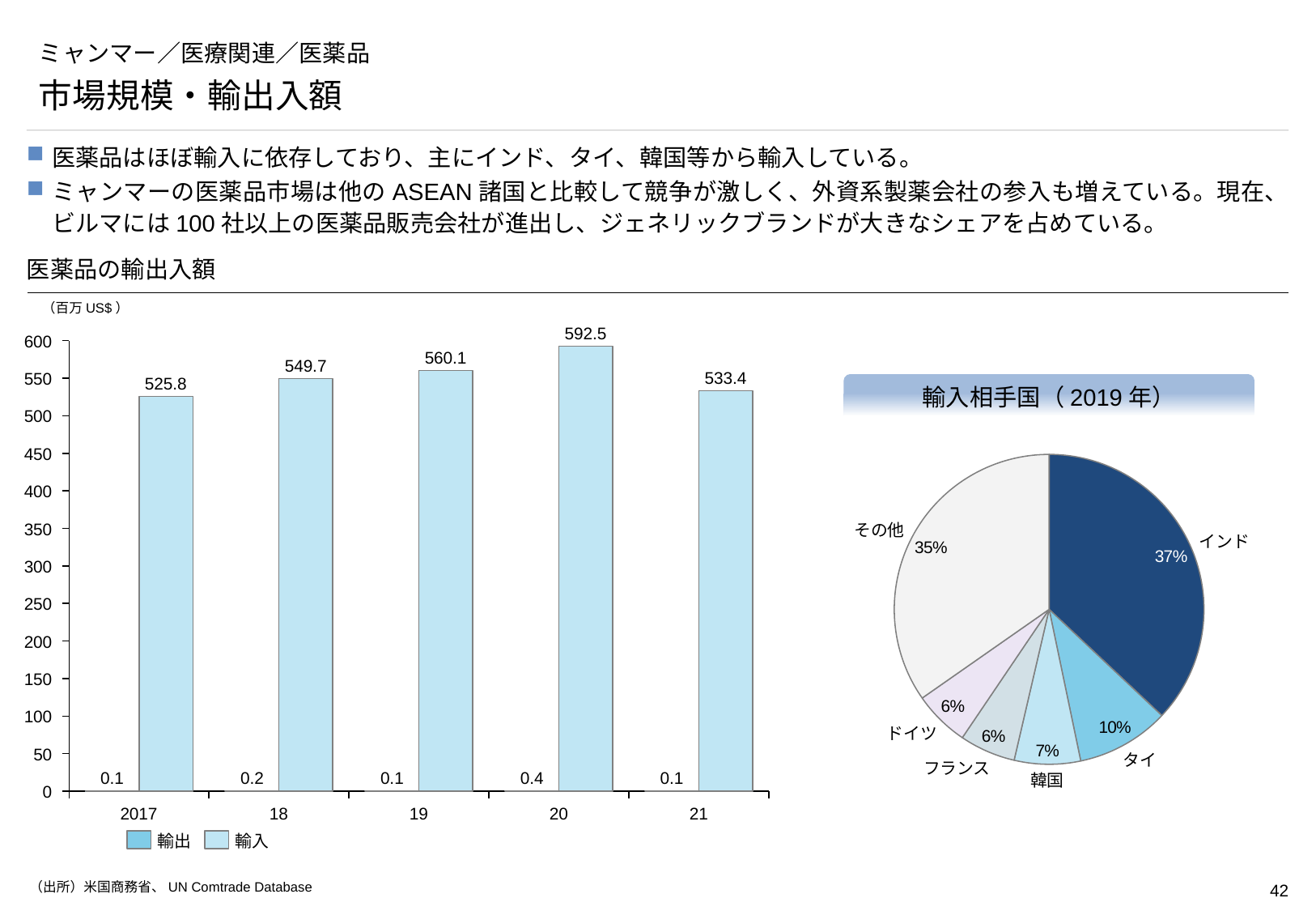

# ミャンマー／医療関連／医薬品
市場規模・輸出入額
医薬品はほぼ輸入に依存しており、主にインド、タイ、韓国等から輸入している。
ミャンマーの医薬品市場は他のASEAN諸国と比較して競争が激しく、外資系製薬会社の参入も増えている。現在、ビルマには100社以上の医薬品販売会社が進出し、ジェネリックブランドが大きなシェアを占めている。
医薬品の輸出入額
（百万US$）
592.5

### Chart

| Category |  |  |
|---|---|---|
600
560.1
549.7
533.4
550
525.8
輸入相手国（2019年）
500
450

### Chart

| Category |  |
|---|---|
400
350
その他
インド
300
250
200
150
100
ドイツ
50
タイ
フランス
0.4
0.2
0.1
0.1
0.1
韓国
0
2017
18
19
20
21
輸出
輸入

（出所）米国商務省、UN Comtrade Database